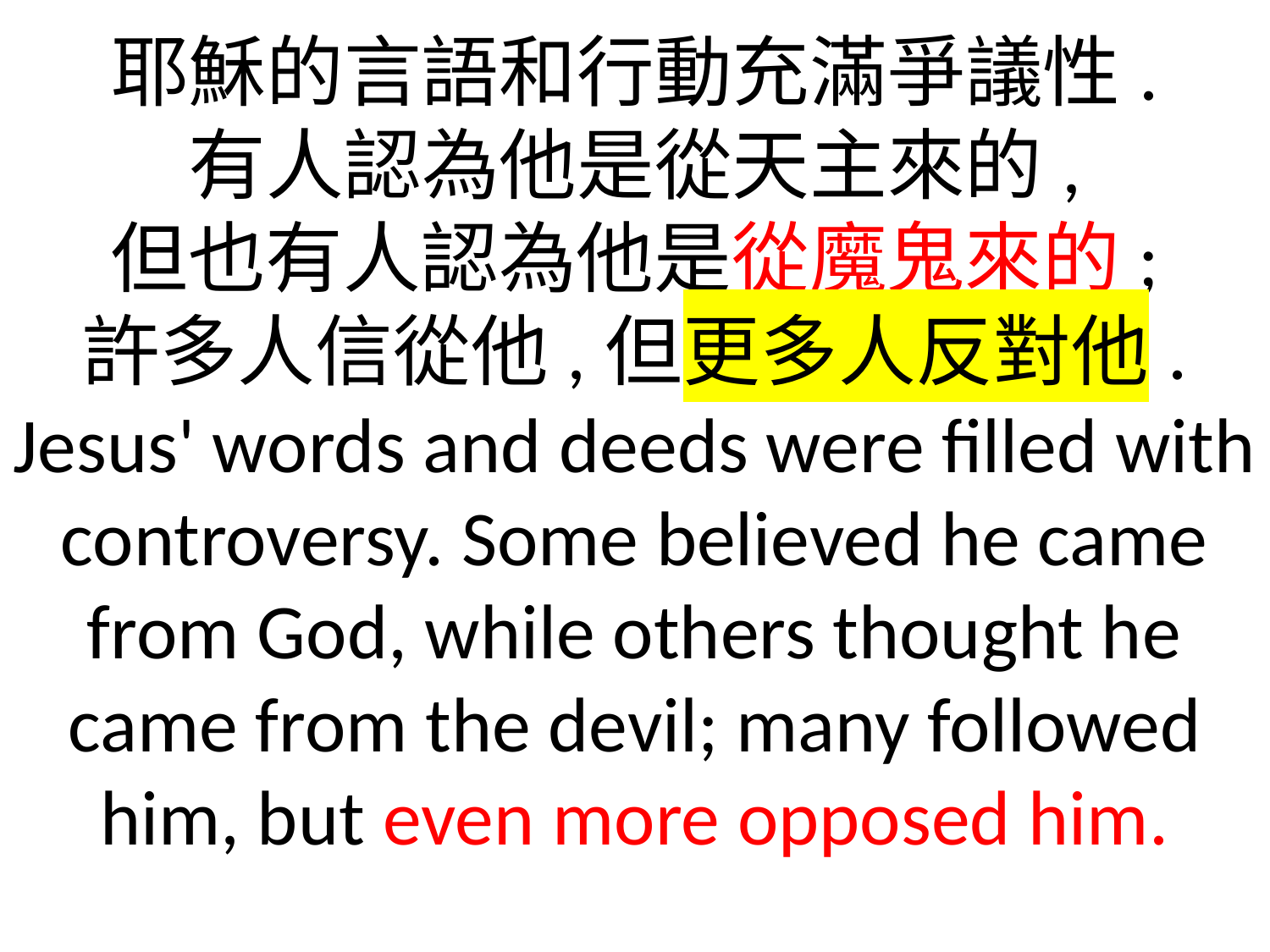

耶穌的言語和行動充滿爭議性.
有人認為他是從天主來的,
但也有人認為他是從魔鬼來的;
許多人信從他,但更多人反對他.
Jesus' words and deeds were filled with controversy. Some believed he came from God, while others thought he came from the devil; many followed him, but even more opposed him.